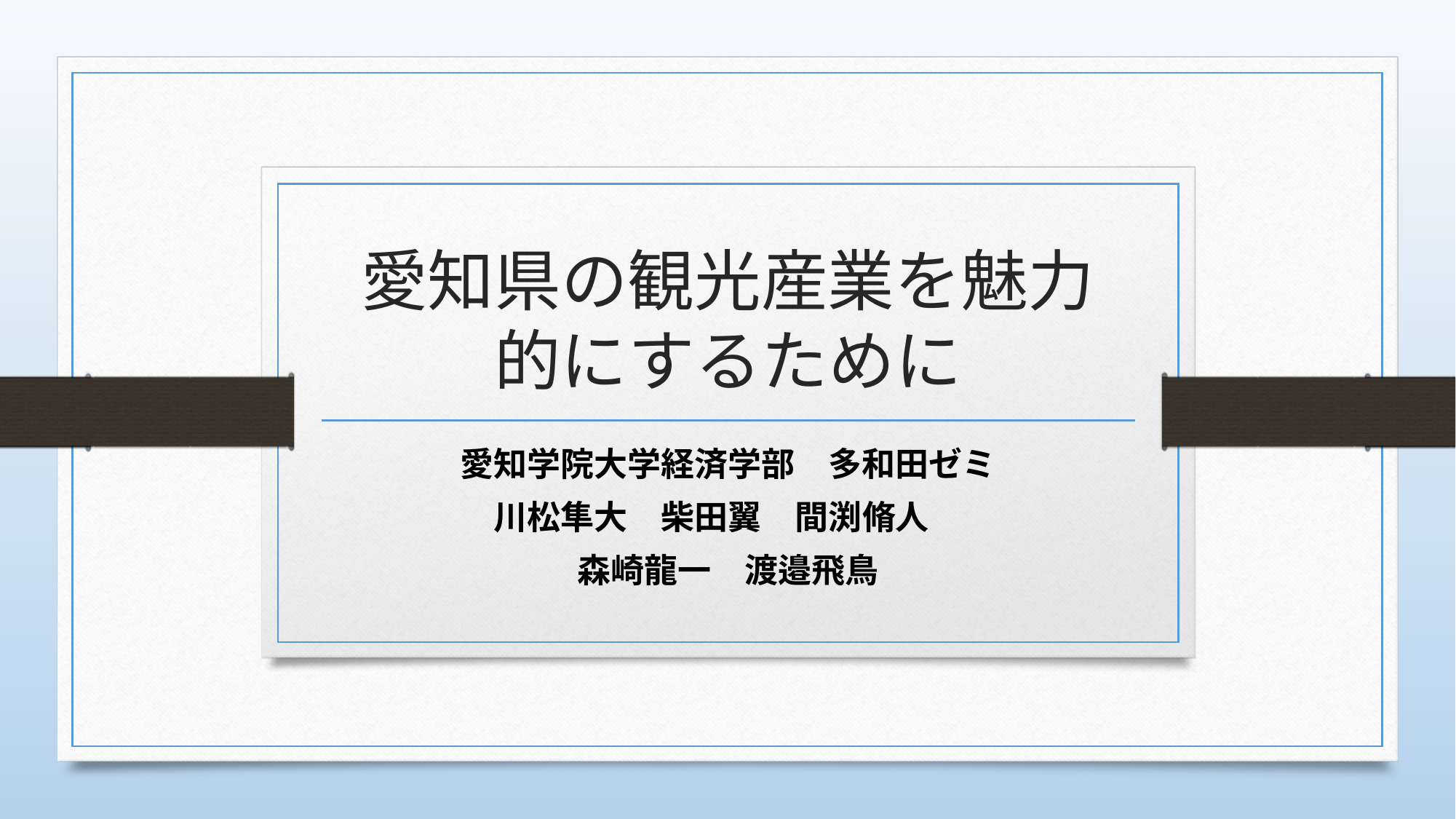

# 愛知県の観光産業を魅力的にするために
愛知学院大学経済学部　多和田ゼミ
川松隼大　柴田翼　間渕脩人
森崎龍一　渡邉飛鳥